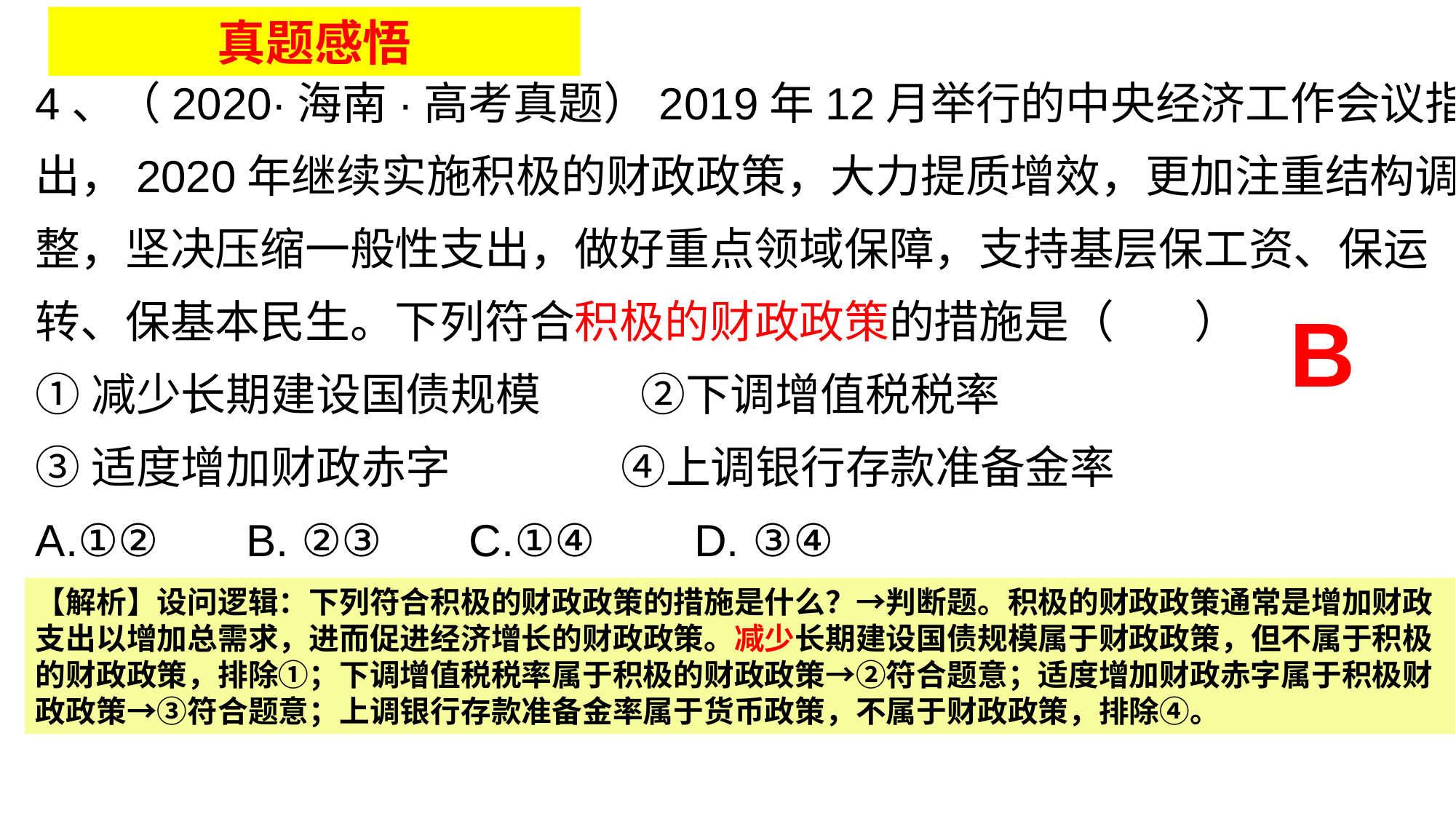

真题感悟
4、（2020·海南·高考真题）2019年12月举行的中央经济工作会议指出，2020年继续实施积极的财政政策，大力提质增效，更加注重结构调整，坚决压缩一般性支出，做好重点领域保障，支持基层保工资、保运转、保基本民生。下列符合积极的财政政策的措施是（        ）
①减少长期建设国债规模          ②下调增值税税率
③适度增加财政赤字                 ④上调银行存款准备金率
A.①②       B. ②③       C.①④        D. ③④
B
【解析】设问逻辑：下列符合积极的财政政策的措施是什么？→判断题。积极的财政政策通常是增加财政支出以增加总需求，进而促进经济增长的财政政策。减少长期建设国债规模属于财政政策，但不属于积极的财政政策，排除①；下调增值税税率属于积极的财政政策→②符合题意；适度增加财政赤字属于积极财政政策→③符合题意；上调银行存款准备金率属于货币政策，不属于财政政策，排除④。